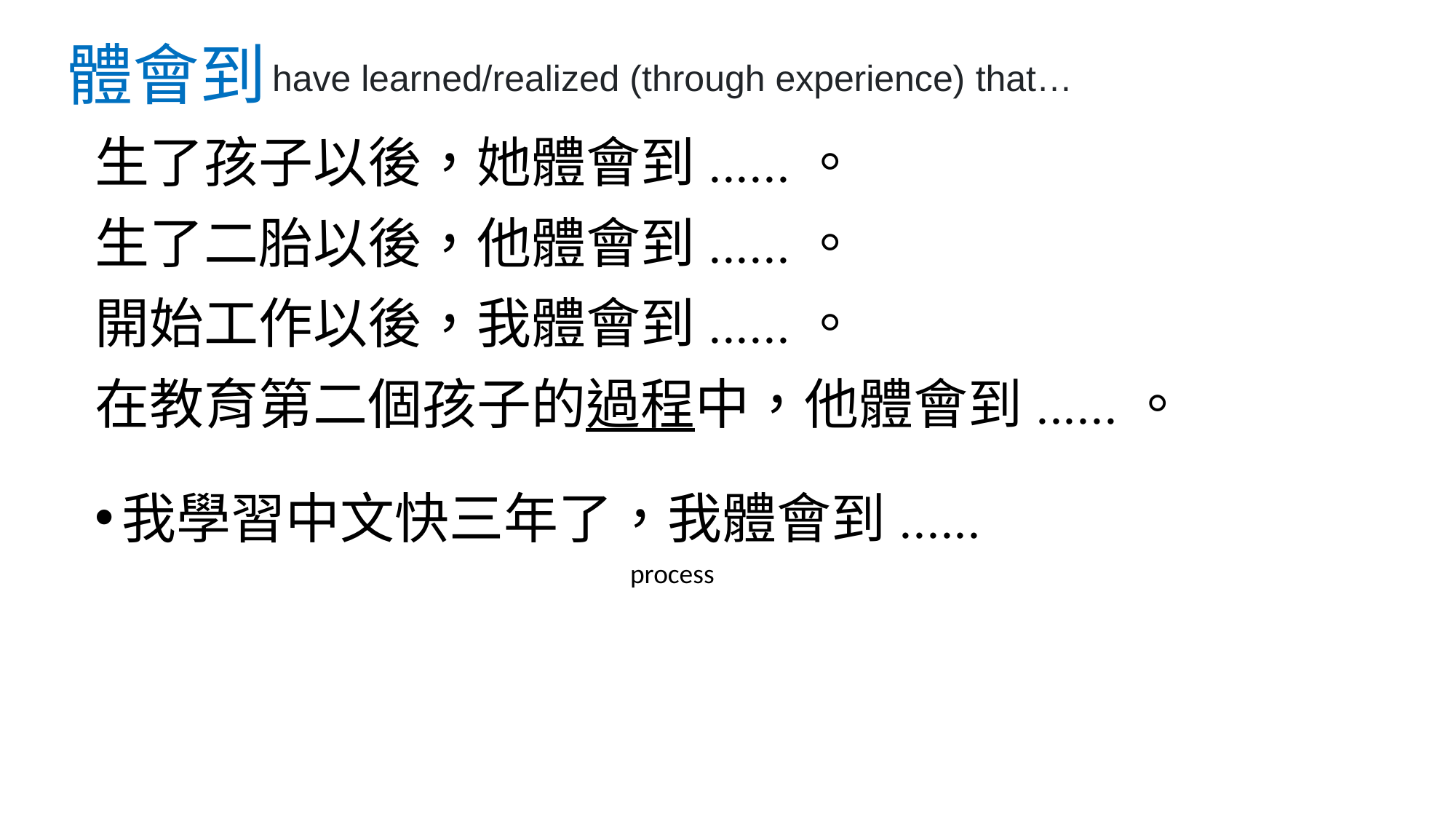

# 體會到
have learned/realized (through experience) that…
生了孩子以後，她體會到......。
生了二胎以後，他體會到......。
開始工作以後，我體會到......。
在教育第二個孩子的過程中，他體會到......。
我學習中文快三年了，我體會到......
process